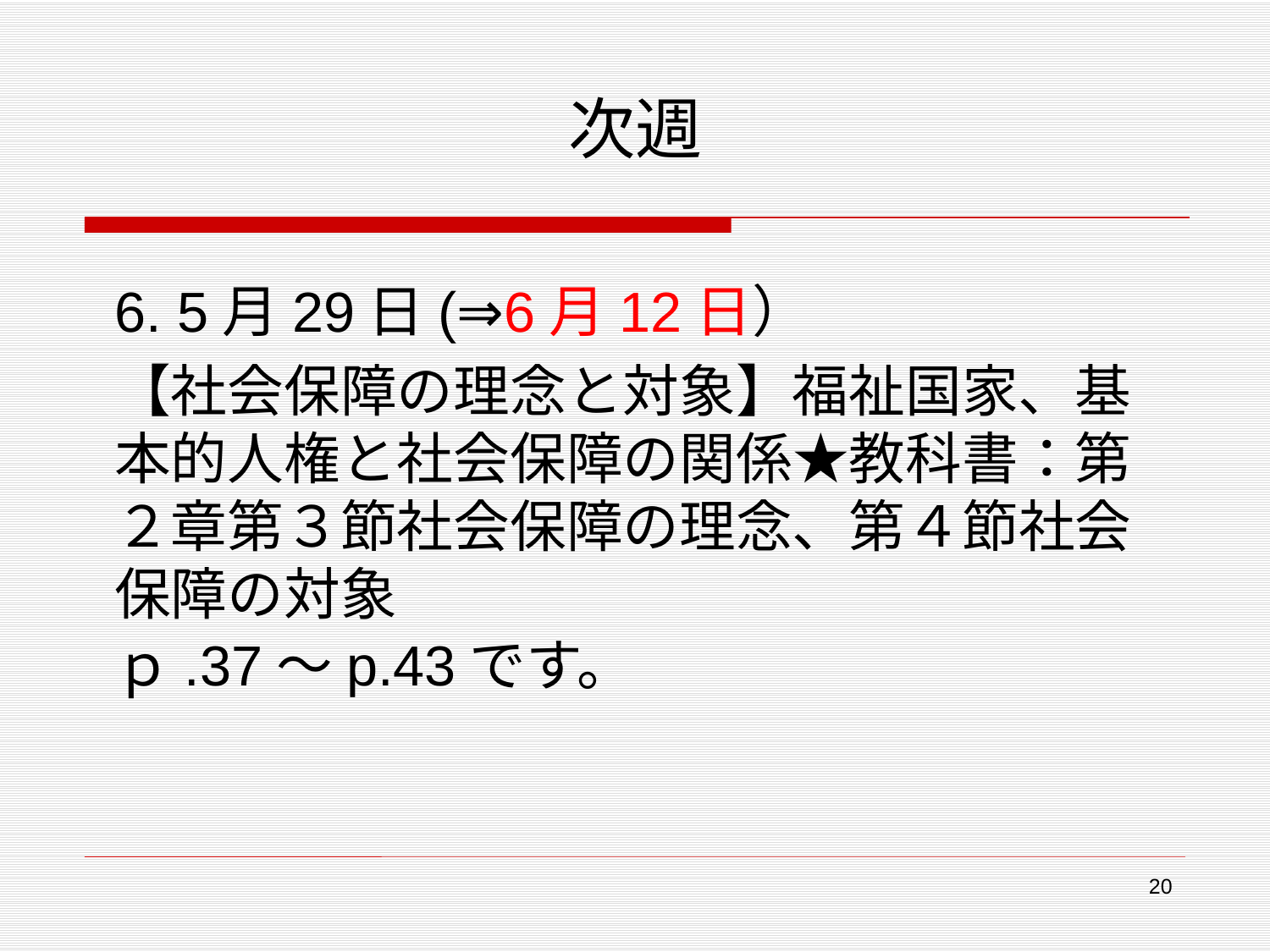

# 次週
6. 5月29日(⇒6月12日）
【社会保障の理念と対象】福祉国家、基本的人権と社会保障の関係★教科書：第２章第３節社会保障の理念、第４節社会保障の対象
ｐ.37～p.43です。

20